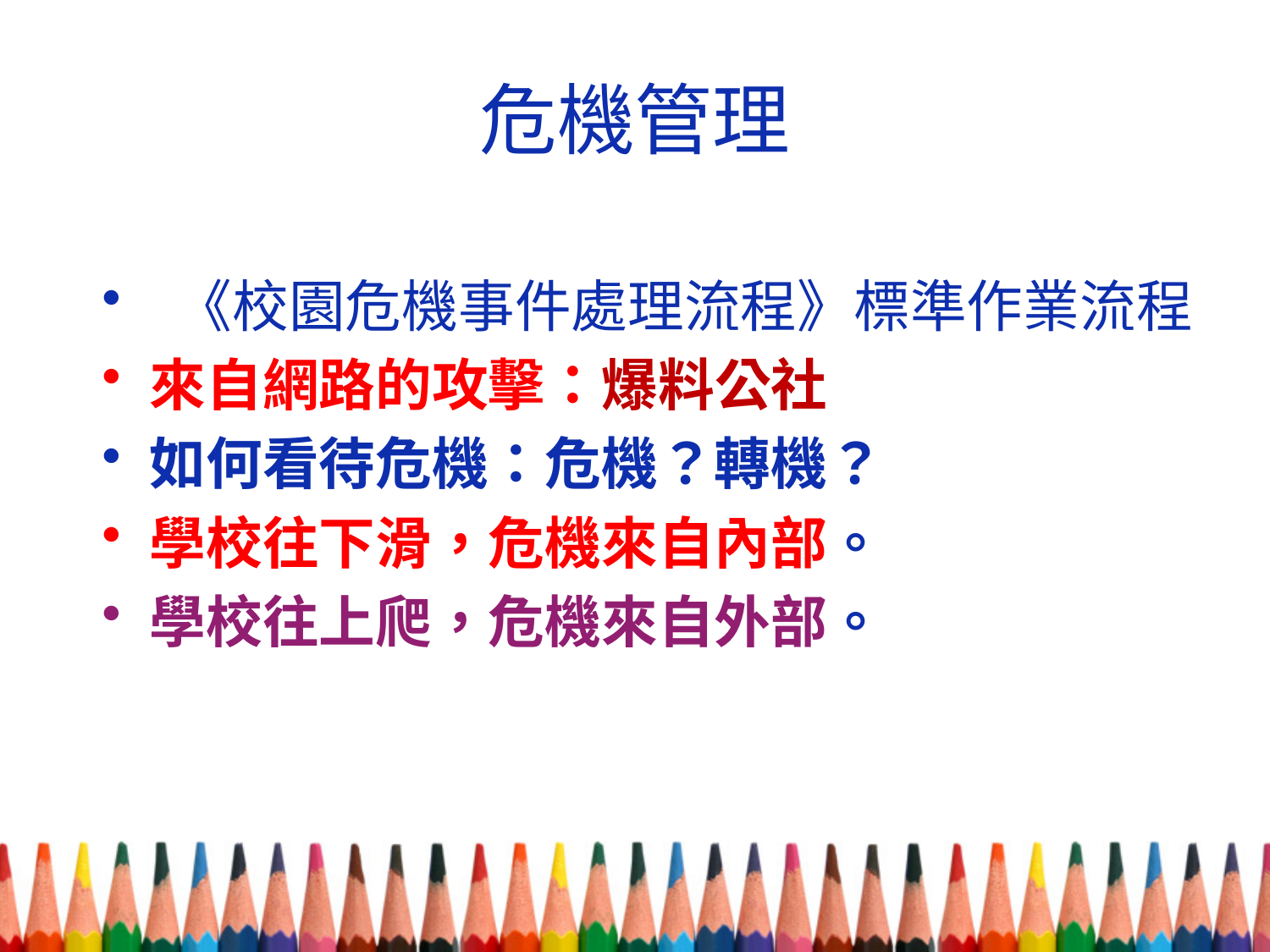

# 危機管理
 《校園危機事件處理流程》標準作業流程
來自網路的攻擊：爆料公社
如何看待危機：危機？轉機？
學校往下滑，危機來自內部。
學校往上爬，危機來自外部。